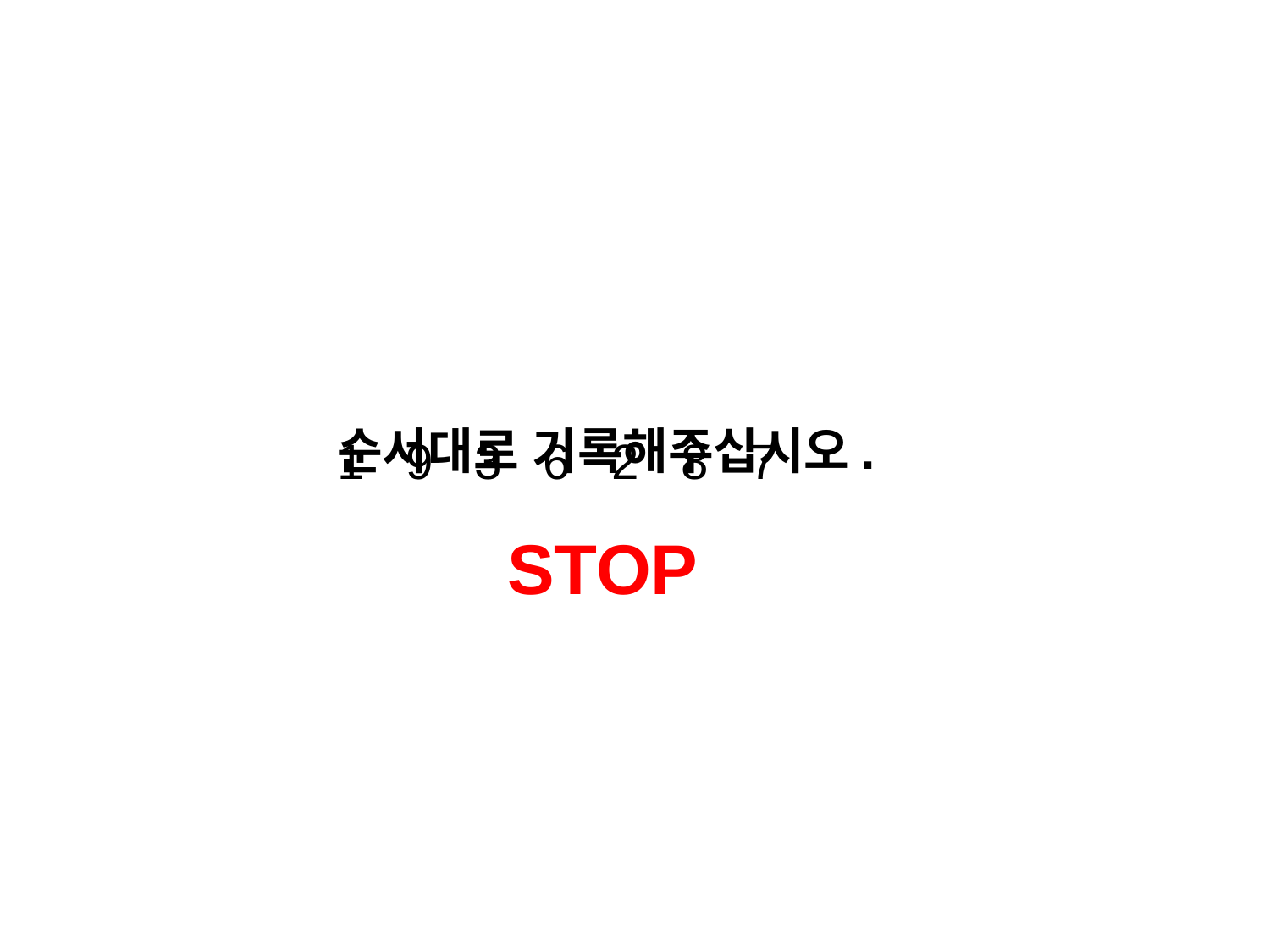

순서대로 기록해주십시오.
1   9   3   6   2   8   7
STOP